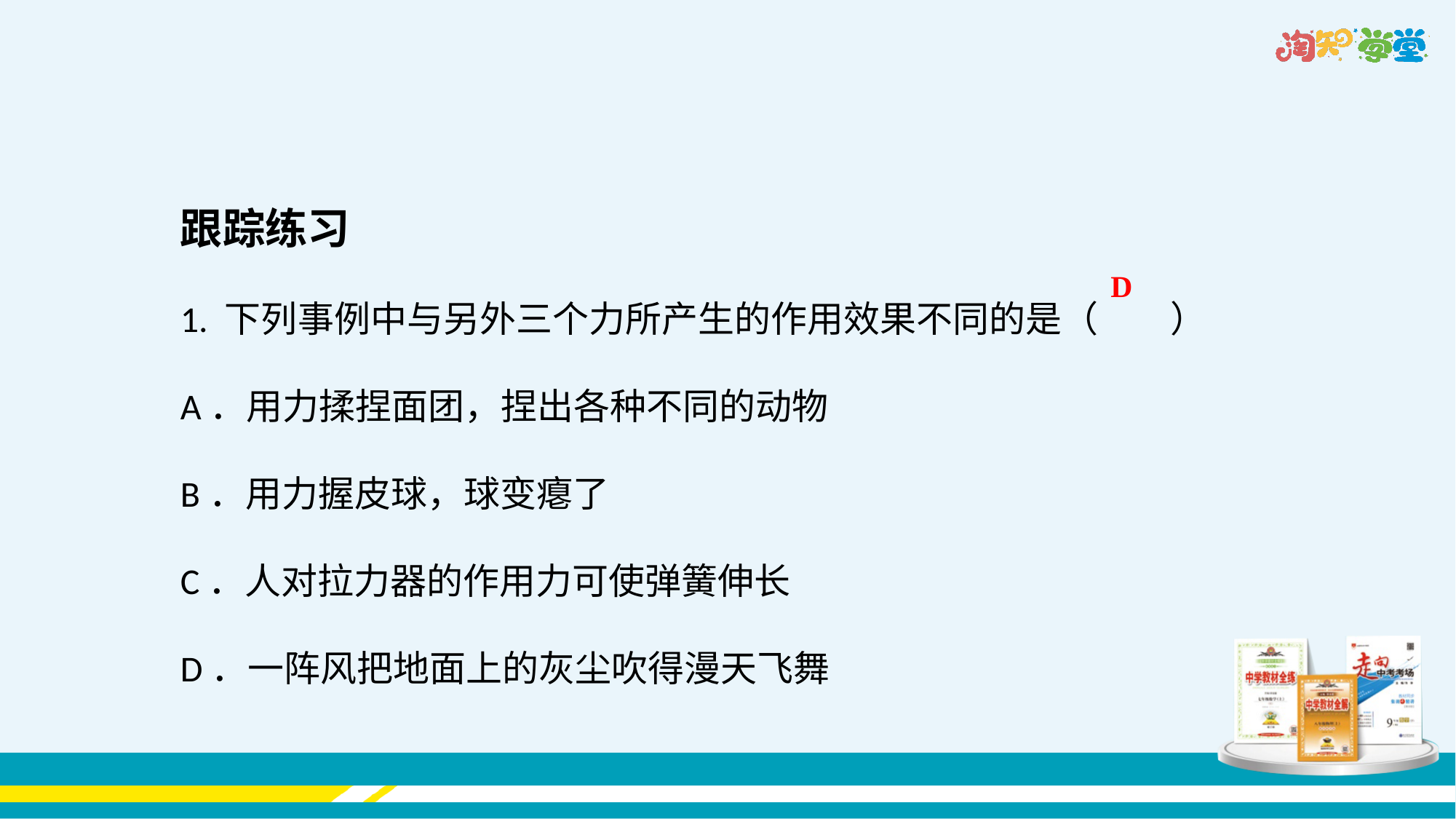

跟踪练习
1. 下列事例中与另外三个力所产生的作用效果不同的是（　　）
A．用力揉捏面团，捏出各种不同的动物
B．用力握皮球，球变瘪了
C．人对拉力器的作用力可使弹簧伸长
D．一阵风把地面上的灰尘吹得漫天飞舞

D